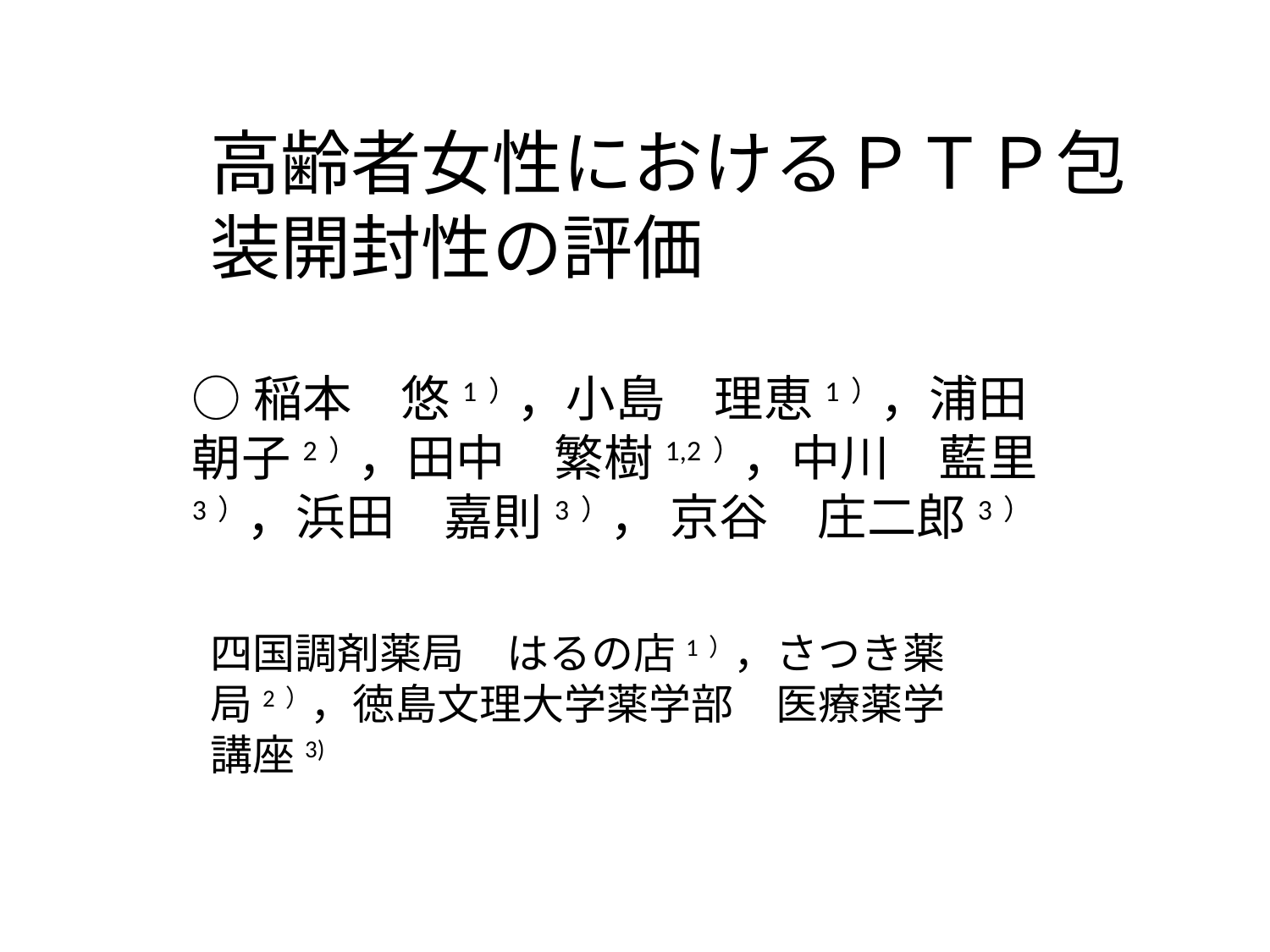

高齢者女性におけるＰＴＰ包装開封性の評価
○稲本　悠1），小島　理恵1），浦田　朝子2），田中　繁樹1,2），中川　藍里3），浜田　嘉則3）， 京谷　庄二郎3）

四国調剤薬局　はるの店1），さつき薬局2），徳島文理大学薬学部　医療薬学講座3)